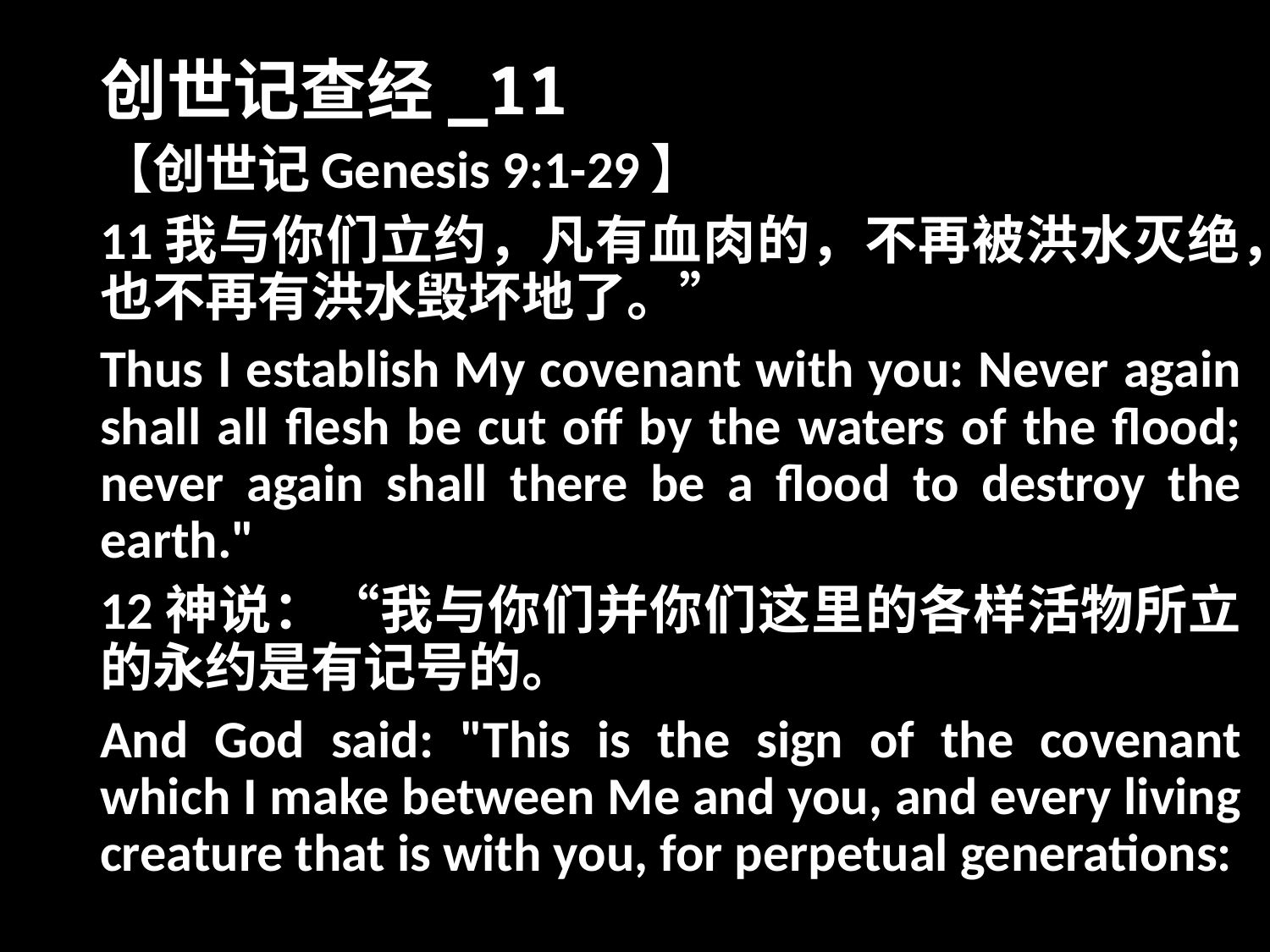

# 创世记查经_11
【创世记Genesis 9:1-29】
11我与你们立约，凡有血肉的，不再被洪水灭绝，也不再有洪水毁坏地了。”
Thus I establish My covenant with you: Never again shall all flesh be cut off by the waters of the flood; never again shall there be a flood to destroy the earth."
12神说：“我与你们并你们这里的各样活物所立的永约是有记号的。
And God said: "This is the sign of the covenant which I make between Me and you, and every living creature that is with you, for perpetual generations: